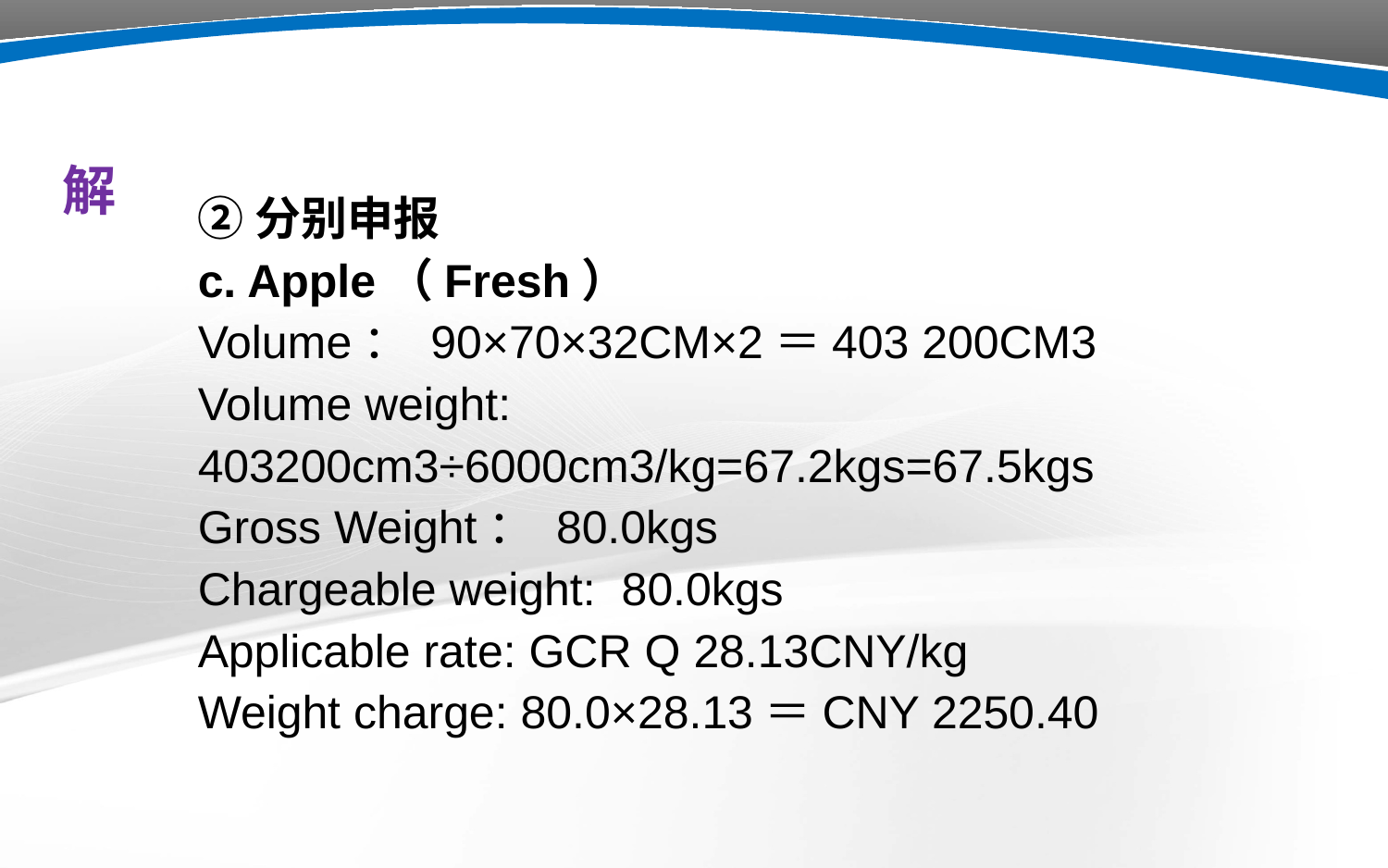

解
②分别申报
c. Apple（Fresh）
Volume： 90×70×32CM×2＝403 200CM3
Volume weight:
403200cm3÷6000cm3/kg=67.2kgs=67.5kgs
Gross Weight： 80.0kgs
Chargeable weight:  80.0kgs
Applicable rate: GCR Q 28.13CNY/kg
Weight charge: 80.0×28.13＝CNY 2250.40